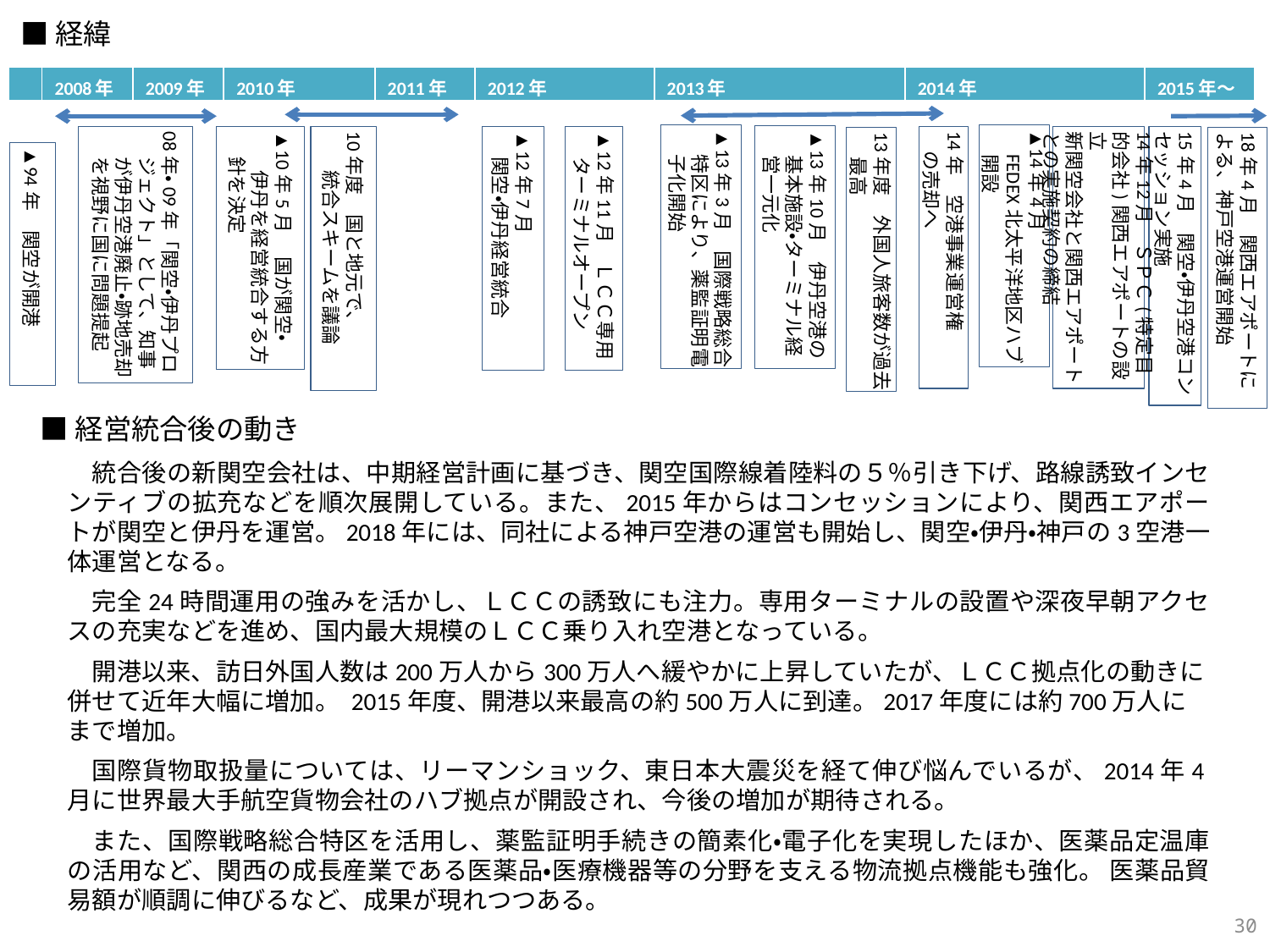

■経緯
▲14年4月
FEDEX北太平洋地区ハブ開設
▲13年3月　国際戦略総合特区により、薬監証明電子化開始
▲13年10月　伊丹空港の基本施設・ターミナル経営一元化
14年　空港事業運営権
　の売却へ
▲12年7月
関空・伊丹経営統合
▲12年11月　ＬＣＣ専用ターミナルオープン
13年度　外国人旅客数が過去最高
▲94年　関空が開港
|  | 2008年 | 2009年 | 2010年 | 2011年 | 2012年 | 2013年 | 2014年 | 2015年～ |
| --- | --- | --- | --- | --- | --- | --- | --- | --- |
15年4月　関空・伊丹空港コンセッション実施
14年12月　ＳＰＣ(特定目的会社)関西エアポートの設立
新関空会社と関西エアポートとの実施契約の締結
▲10年5月 　国が関空・
　　伊丹を経営統合する方針を決定
08年・09年「関空・伊丹プロジェクト」として、知事が伊丹空港廃止・跡地売却を視野に国に問題提起
10年度　国と地元で、
　　統合スキームを議論
18年4月　関西エアポートによる、神戸空港運営開始
■経営統合後の動き
統合後の新関空会社は、中期経営計画に基づき、関空国際線着陸料の５％引き下げ、路線誘致インセンティブの拡充などを順次展開している。また、2015年からはコンセッションにより、関西エアポートが関空と伊丹を運営。2018年には、同社による神戸空港の運営も開始し、関空・伊丹・神戸の3空港一体運営となる。
完全24時間運用の強みを活かし、ＬＣＣの誘致にも注力。専用ターミナルの設置や深夜早朝アクセスの充実などを進め、国内最大規模のＬＣＣ乗り入れ空港となっている。
開港以来、訪日外国人数は200万人から300万人へ緩やかに上昇していたが、ＬＣＣ拠点化の動きに併せて近年大幅に増加。 2015年度、開港以来最高の約500万人に到達。2017年度には約700万人にまで増加。
国際貨物取扱量については、リーマンショック、東日本大震災を経て伸び悩んでいるが、2014年4月に世界最大手航空貨物会社のハブ拠点が開設され、今後の増加が期待される。
また、国際戦略総合特区を活用し、薬監証明手続きの簡素化・電子化を実現したほか、医薬品定温庫の活用など、関西の成長産業である医薬品・医療機器等の分野を支える物流拠点機能も強化。 医薬品貿易額が順調に伸びるなど、成果が現れつつある。
30